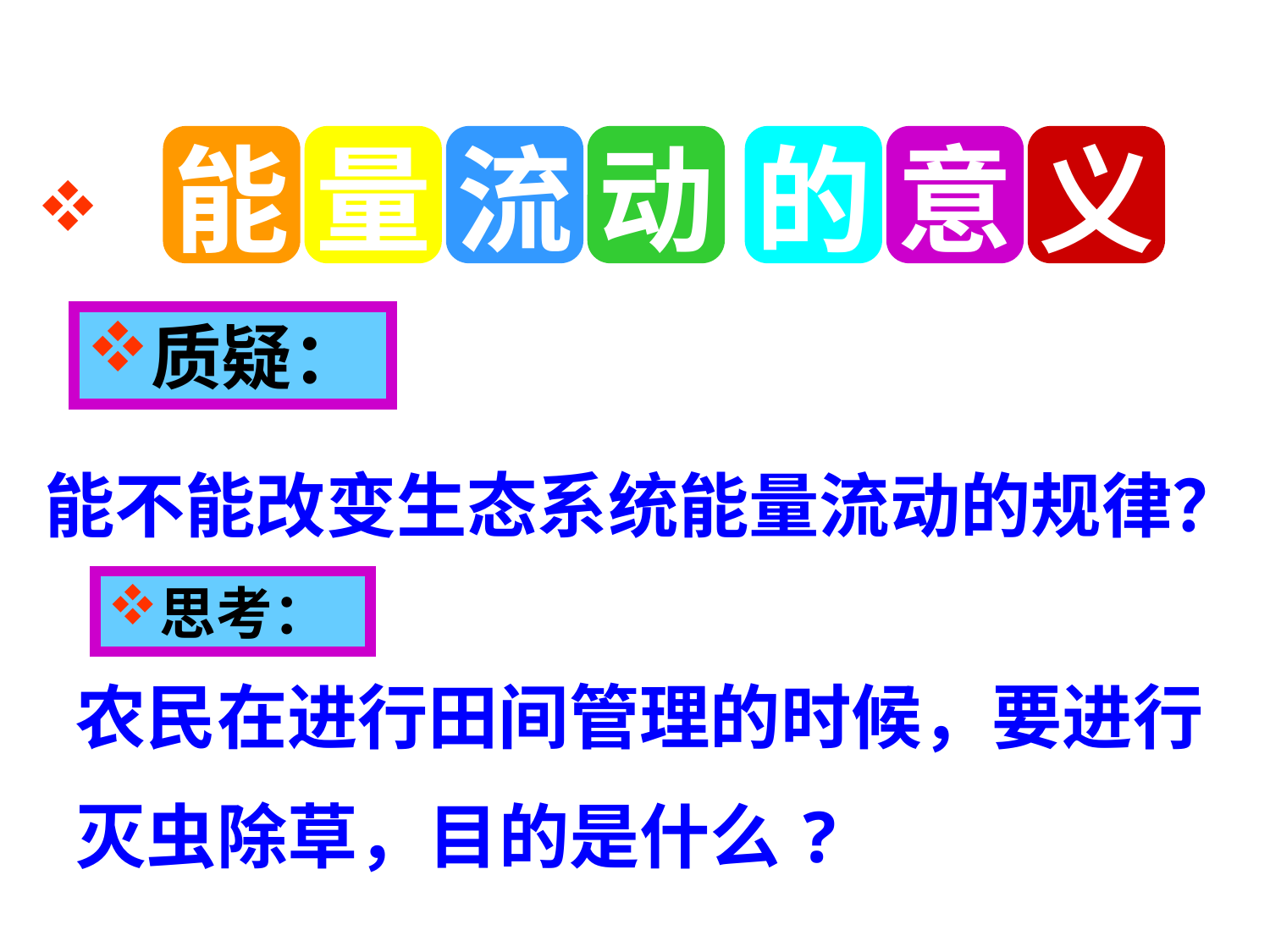

能
量
流
动
的
意
义

质疑：
能不能改变生态系统能量流动的规律？
思考：
农民在进行田间管理的时候，要进行
灭虫除草，目的是什么?